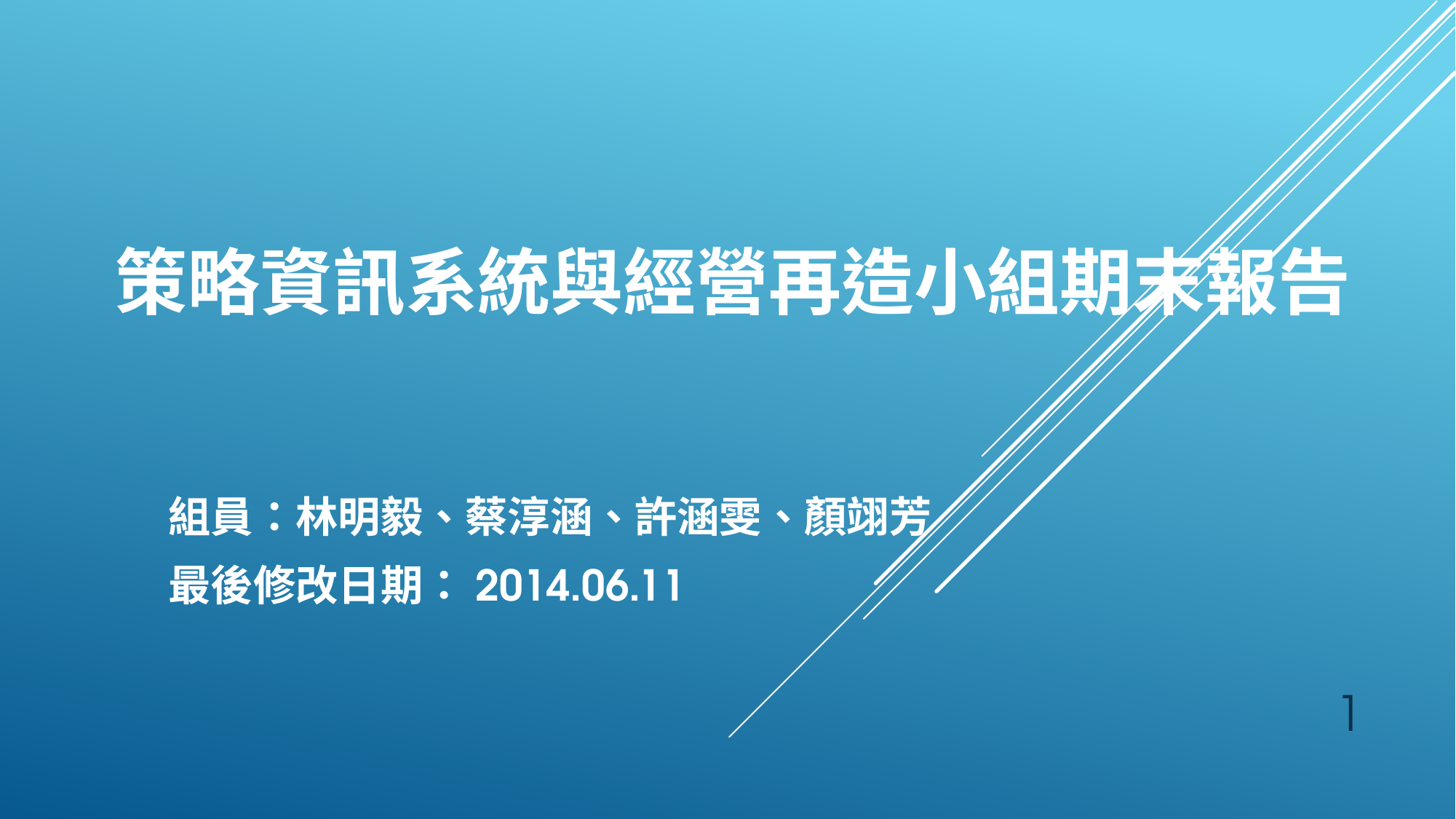

# 策略資訊系統與經營再造小組期末報告
組員：林明毅、蔡淳涵、許涵雯、顏翊芳
最後修改日期：2014.06.11
1